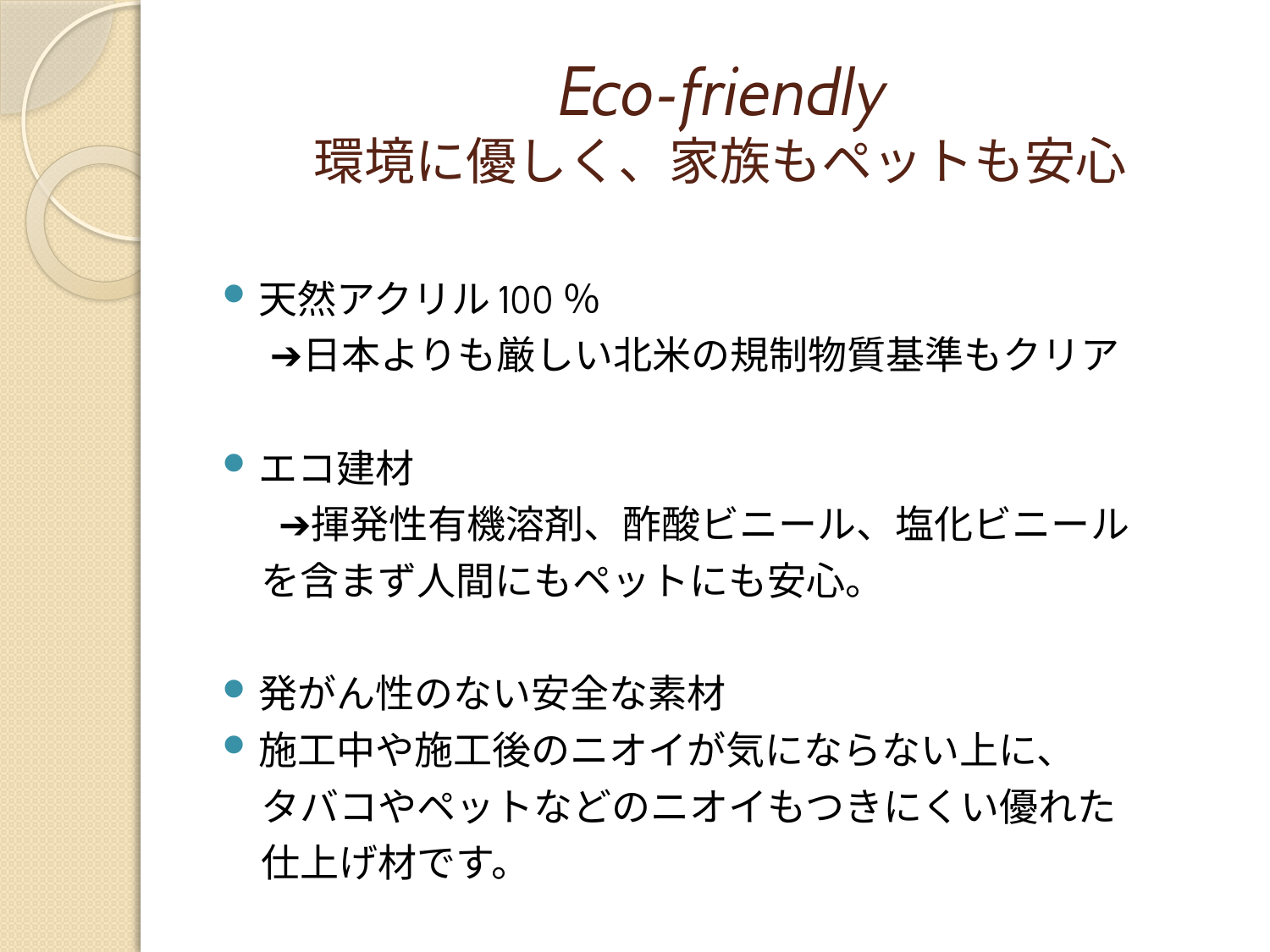

# Eco-friendly 環境に優しく、家族もペットも安心

天然アクリル100％
　 ➔日本よりも厳しい北米の規制物質基準もクリア

エコ建材
 　➔揮発性有機溶剤、酢酸ビニール、塩化ビニール
　を含まず人間にもペットにも安心。

発がん性のない安全な素材
施工中や施工後のニオイが気にならない上に、
　タバコやペットなどのニオイもつきにくい優れた
　仕上げ材です。